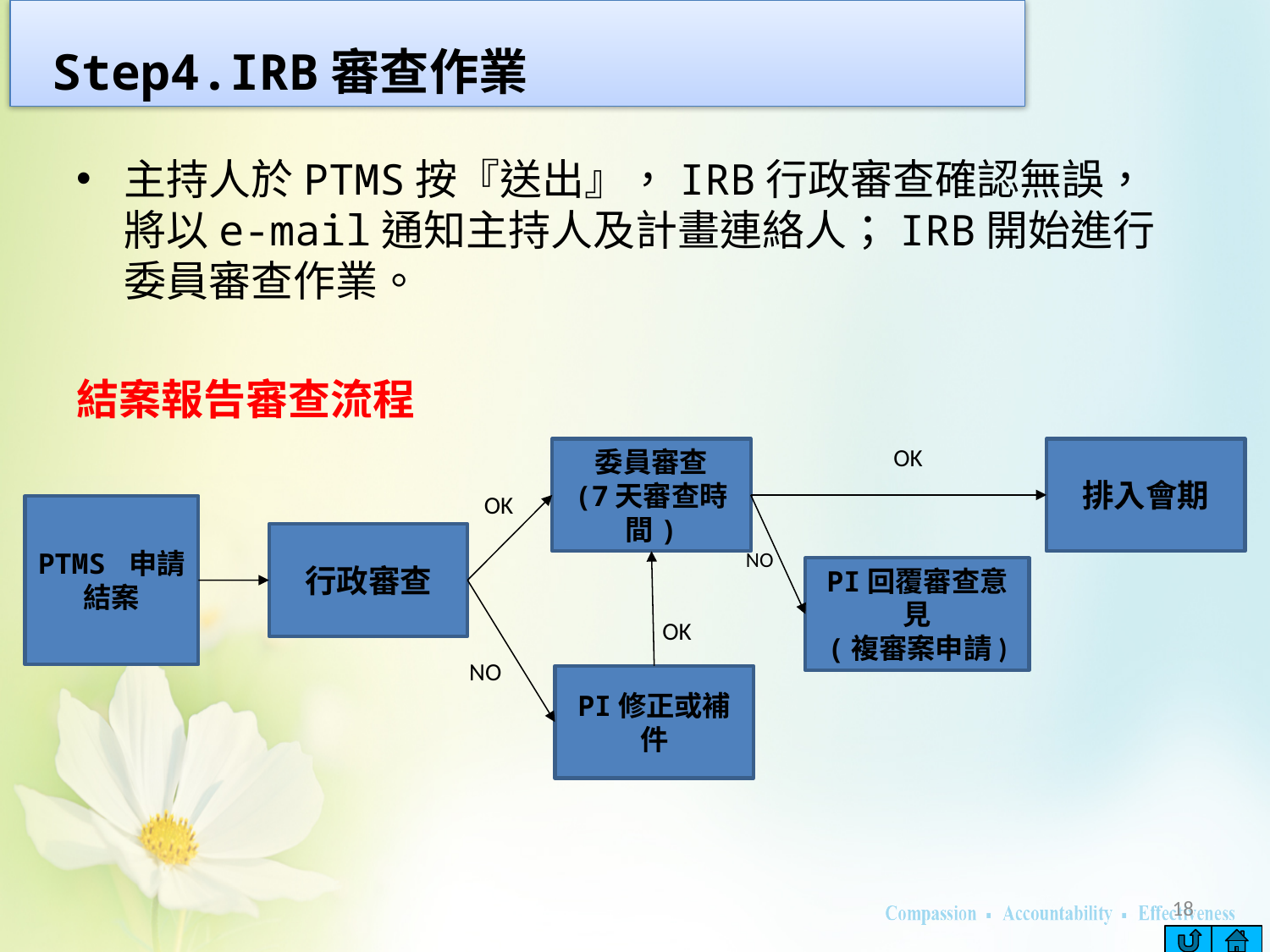

Step4.IRB審查作業
主持人於PTMS按『送出』，IRB行政審查確認無誤，將以e-mail通知主持人及計畫連絡人；IRB開始進行委員審查作業。

結案報告審查流程
OK
委員審查
(7天審查時間)
排入會期
OK
PTMS 申請結案
行政審查
NO
PI回覆審查意見
(複審案申請)
OK
NO
PI修正或補件
18